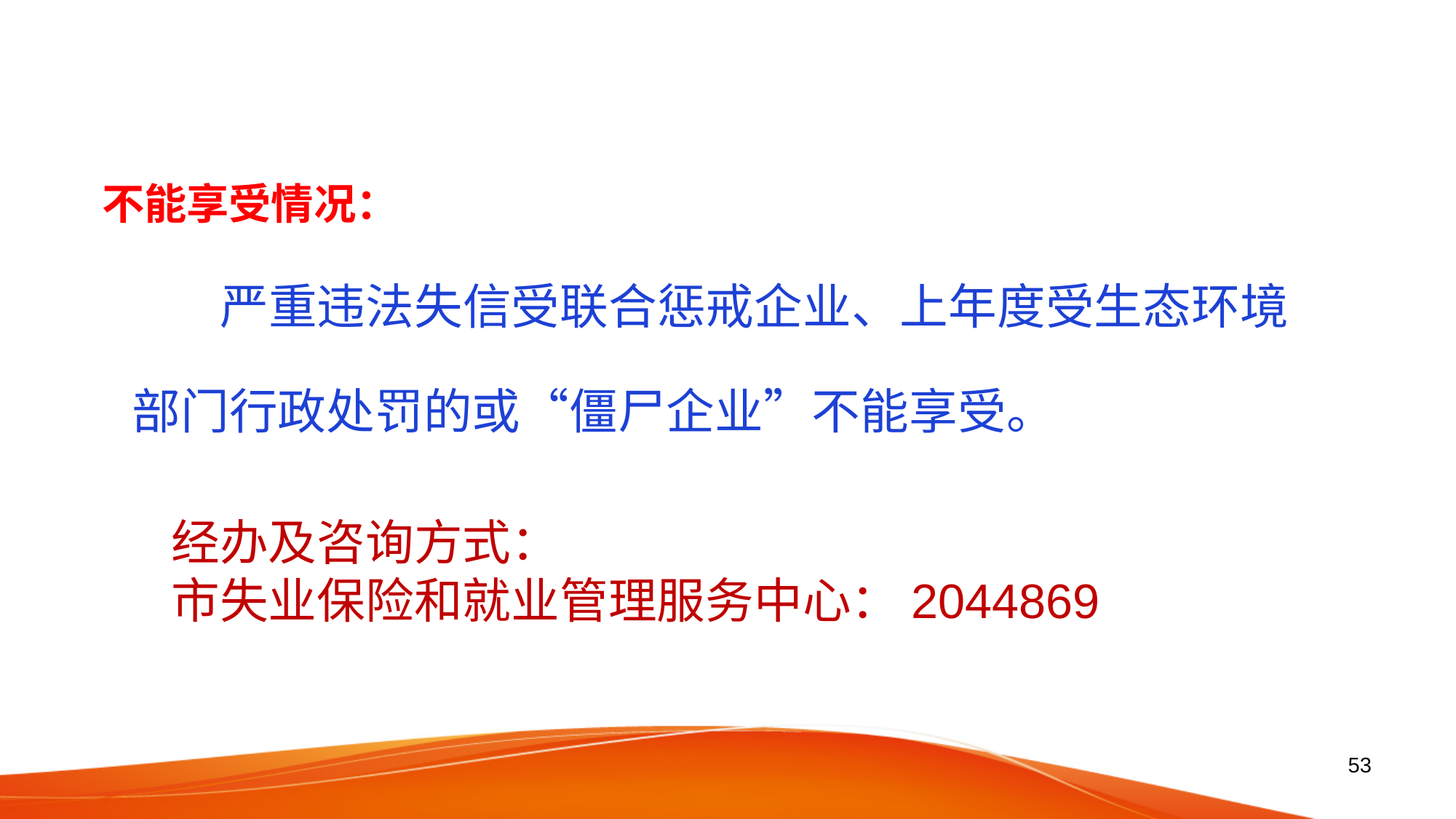

不能享受情况：
       严重违法失信受联合惩戒企业、上年度受生态环境部门行政处罚的或“僵尸企业”不能享受。
经办及咨询方式：
市失业保险和就业管理服务中心：2044869
53